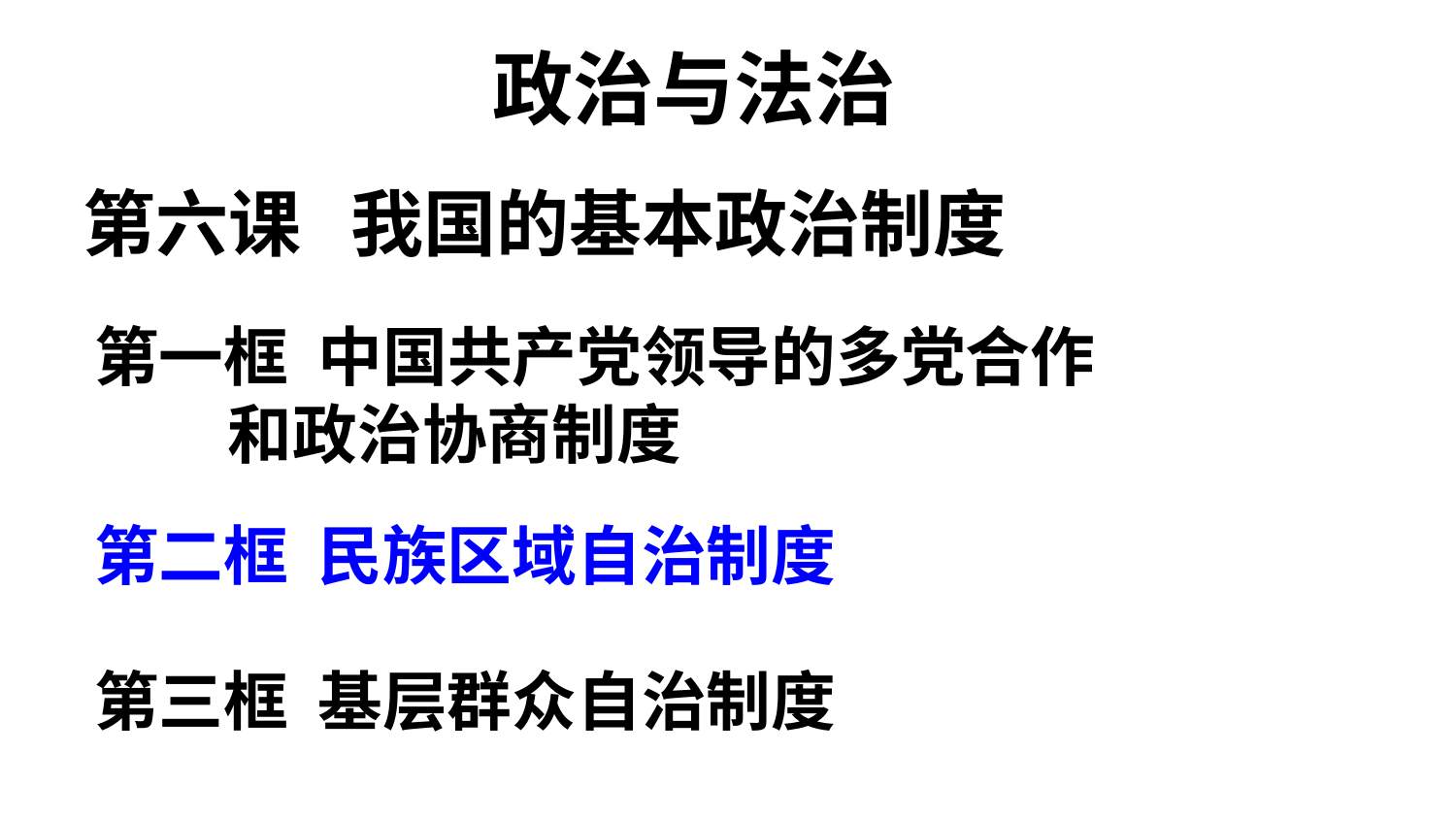

政治与法治
第六课   我国的基本政治制度
第一框  中国共产党领导的多党合作
        和政治协商制度

第二框  民族区域自治制度

第三框  基层群众自治制度